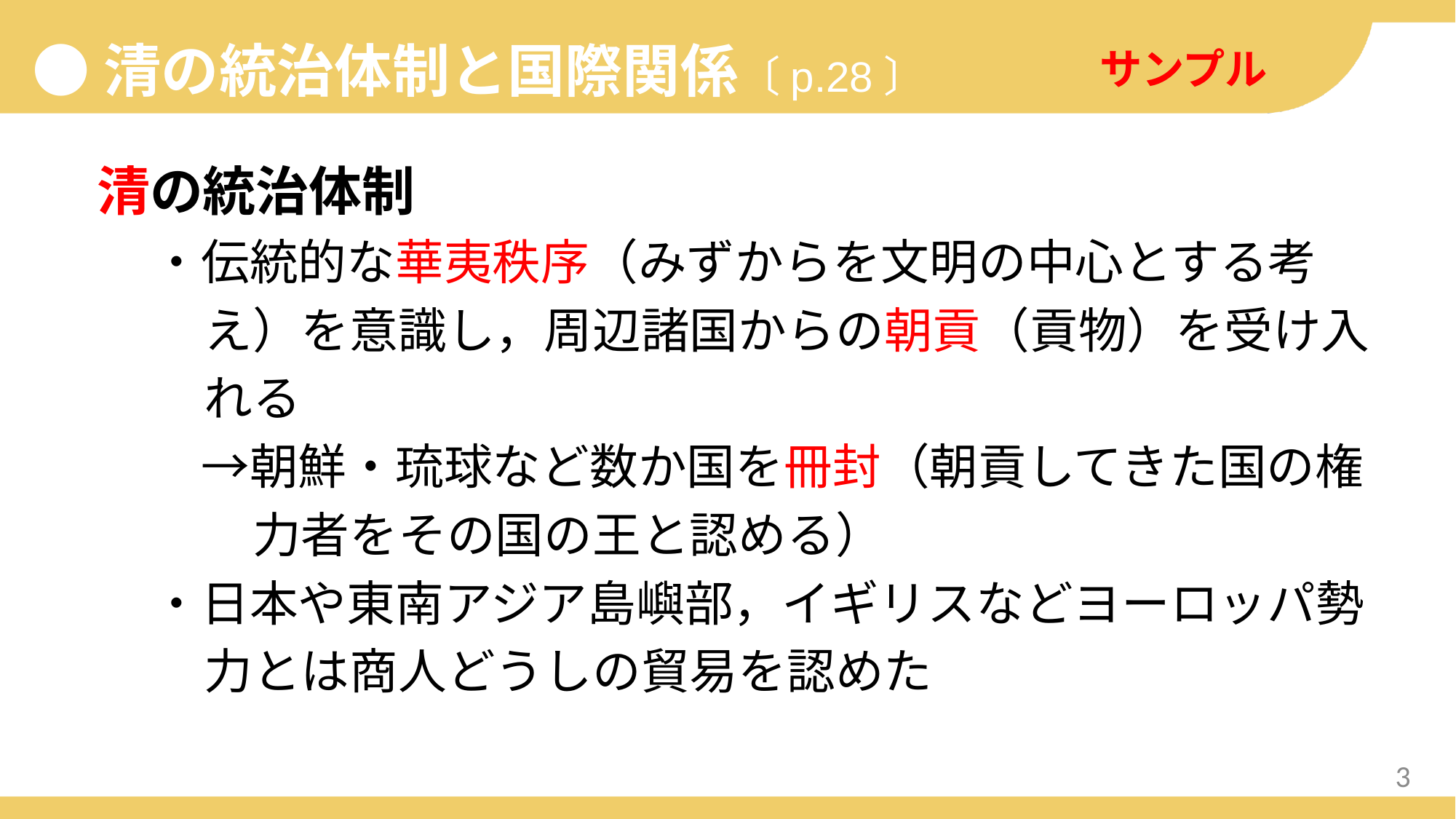

サンプル
●清の統治体制と国際関係〔p.28〕
清の統治体制
・伝統的な華夷秩序（みずからを文明の中心とする考え）を意識し，周辺諸国からの朝貢（貢物）を受け入れる
　→朝鮮・琉球など数か国を冊封（朝貢してきた国の権
　力者をその国の王と認める）
・日本や東南アジア島嶼部，イギリスなどヨーロッパ勢力とは商人どうしの貿易を認めた